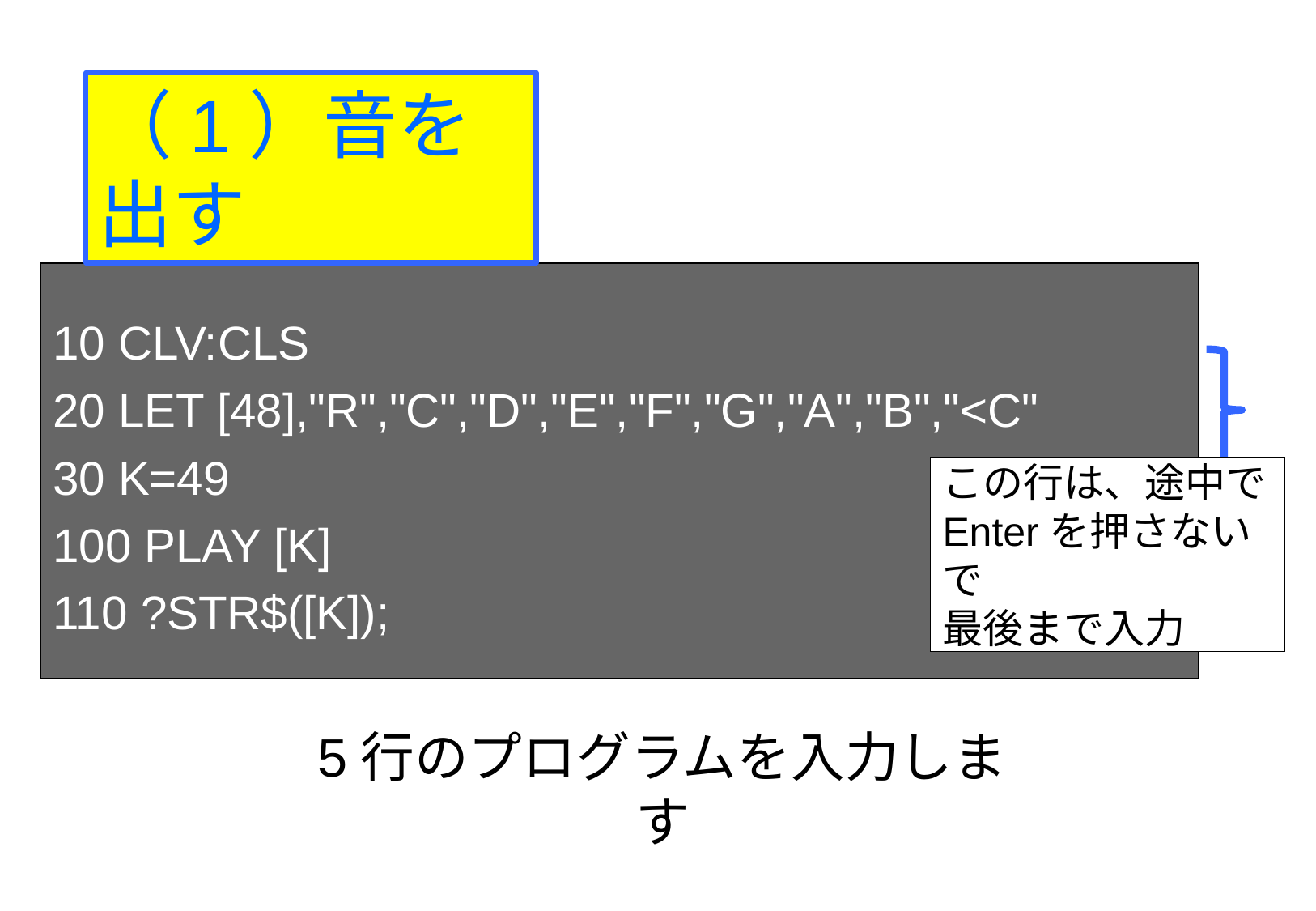

（1）音を出す
10 CLV:CLS
20 LET [48],"R","C","D","E","F","G","A","B","<C"
30 K=49
100 PLAY [K]
110 ?STR$([K]);

この行は、途中で
Enterを押さないで
最後まで入力
5行のプログラムを入力します